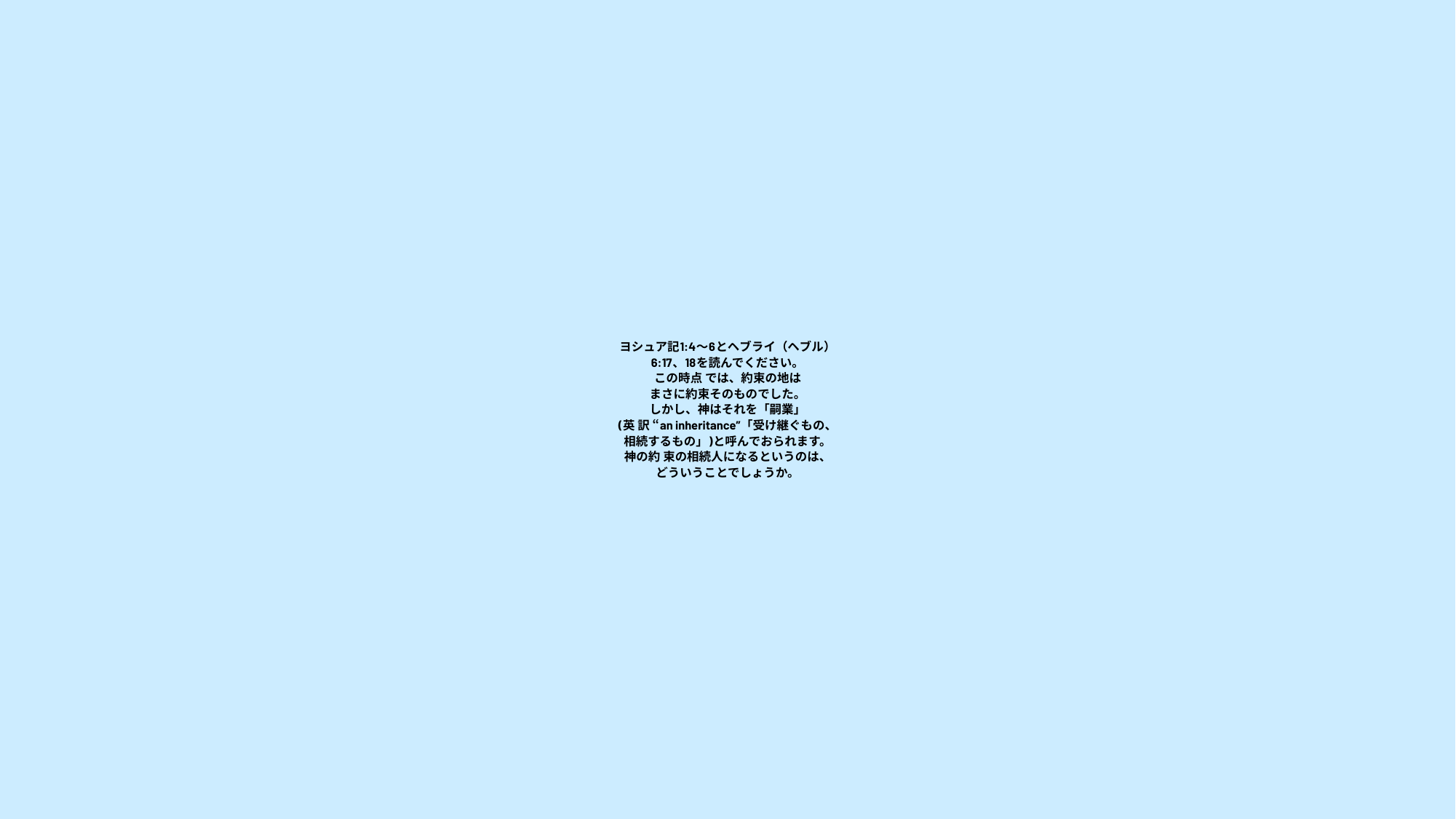

# ヨシュア記1:4～6とヘブライ（ヘブル） 6:17、18を読んでください。 この時点 では、約束の地は まさに約束そのものでした。 しかし、神はそれを「嗣業」 (英 訳 “an inheritance”「受け継ぐもの、 相続するもの」)と呼んでおられます。 神の約 束の相続人になるというのは、 どういうことでしょうか。